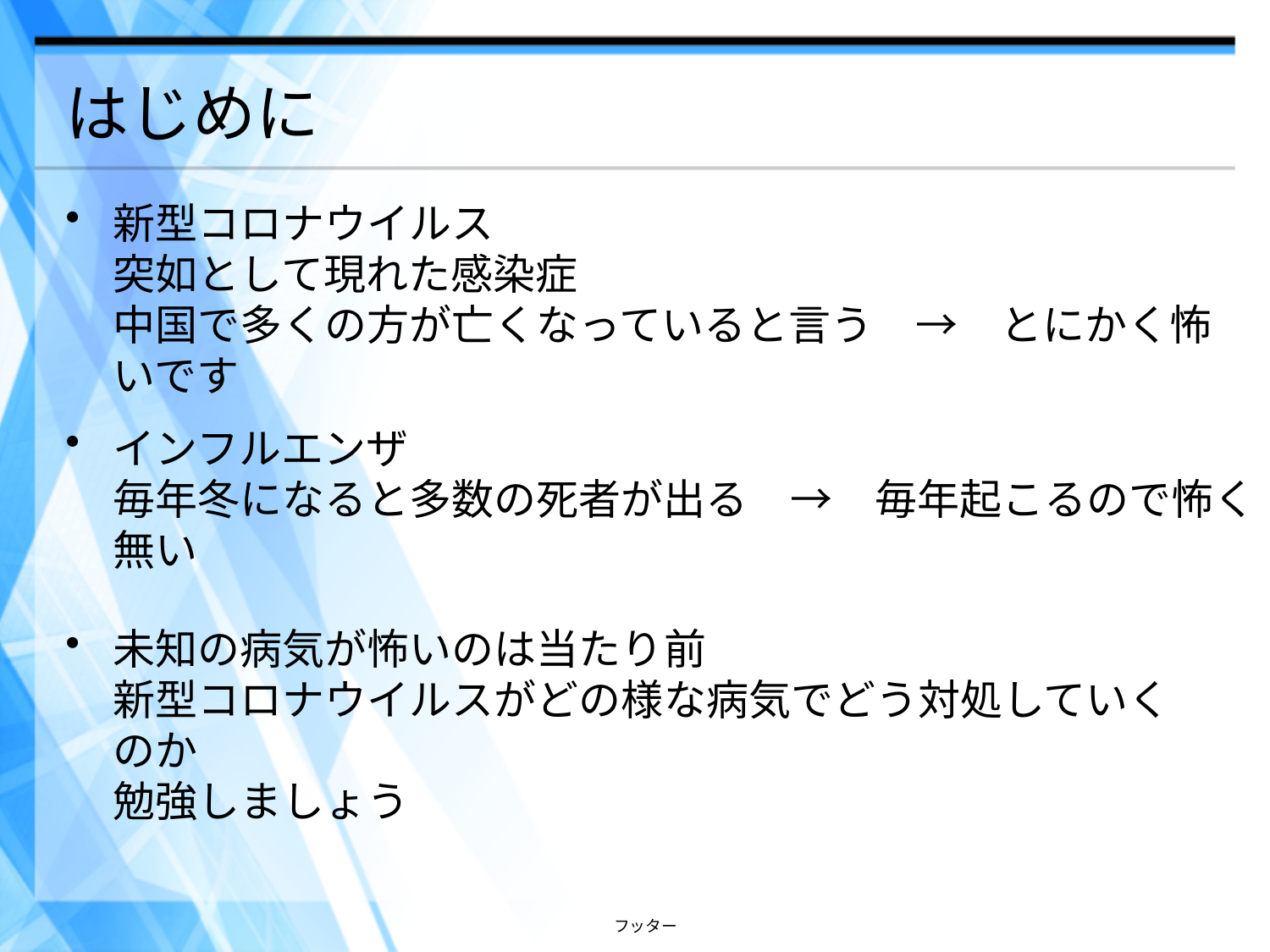

# はじめに
新型コロナウイルス
突如として現れた感染症
中国で多くの方が亡くなっていると言う　→　とにかく怖いです

インフルエンザ
毎年冬になると多数の死者が出る　→　毎年起こるので怖く無い
未知の病気が怖いのは当たり前
新型コロナウイルスがどの様な病気でどう対処していくのか
勉強しましょう
フッター